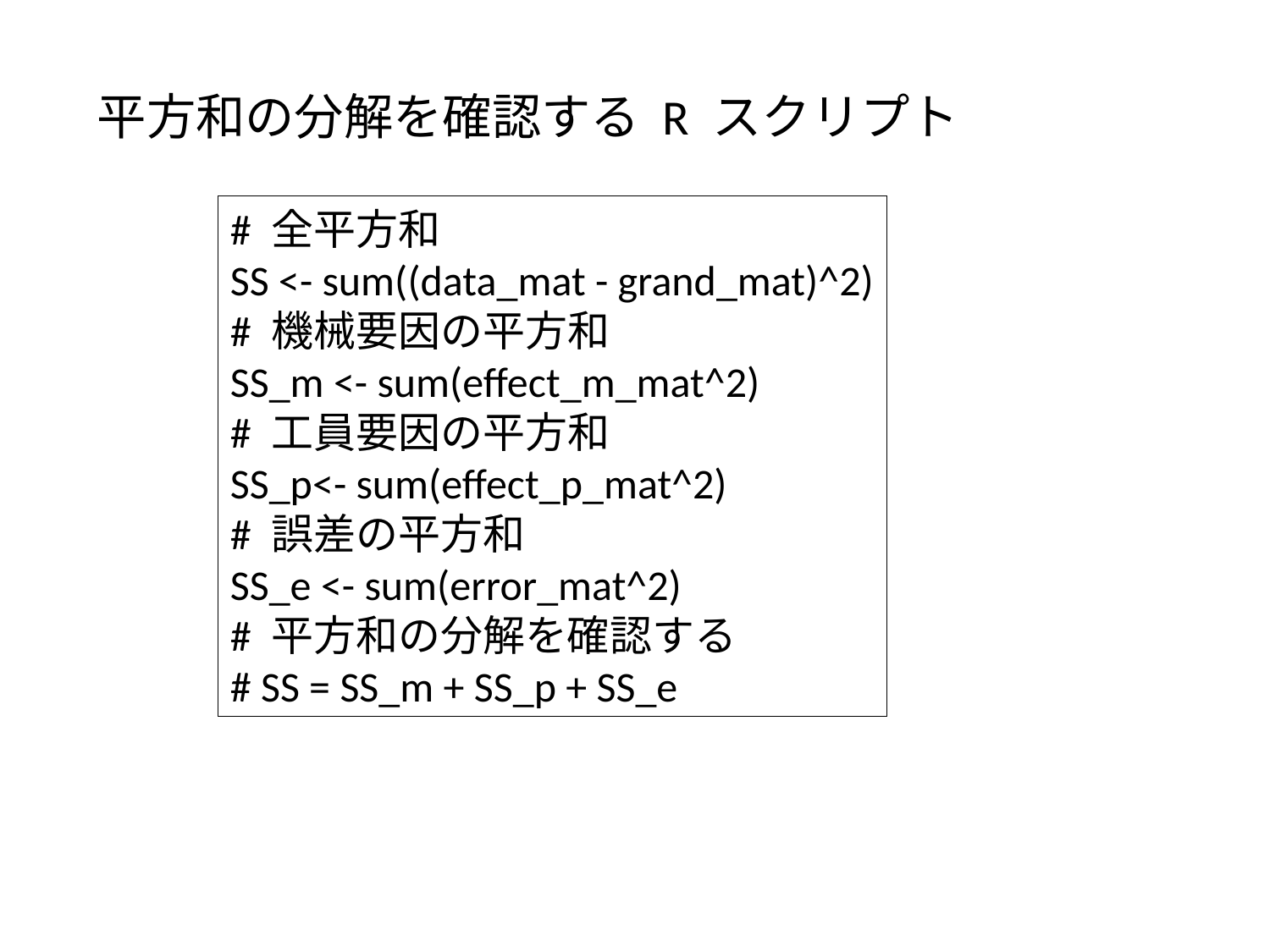

平方和の分解を確認する R スクリプト
# 全平方和
SS <- sum((data_mat - grand_mat)^2)
# 機械要因の平方和
SS_m <- sum(effect_m_mat^2)
# 工員要因の平方和
SS_p<- sum(effect_p_mat^2)
# 誤差の平方和
SS_e <- sum(error_mat^2)
# 平方和の分解を確認する
# SS = SS_m + SS_p + SS_e